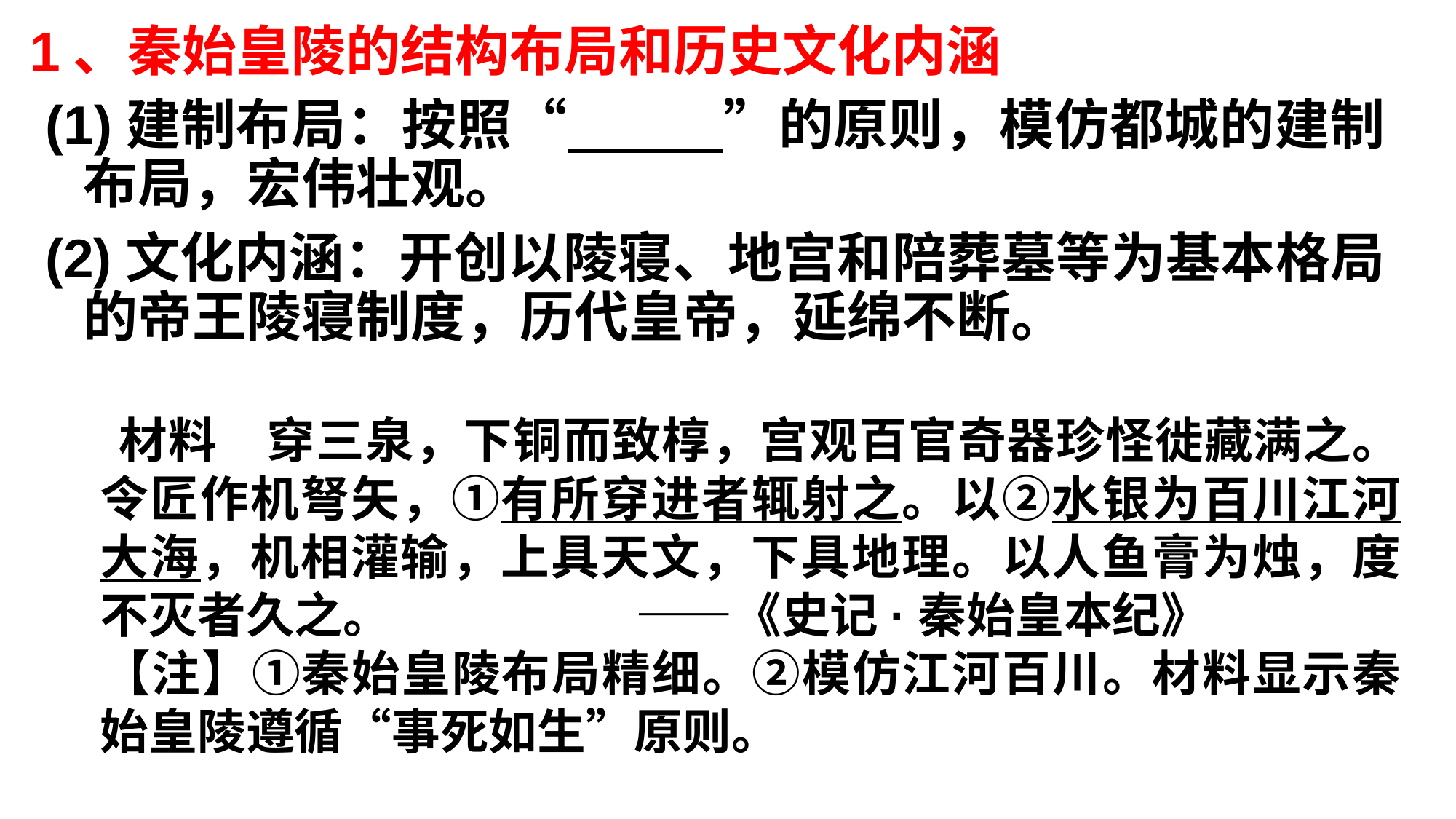

1、秦始皇陵的结构布局和历史文化内涵
 (1)建制布局：按照“            ”的原则，模仿都城的建制布局，宏伟壮观。
 (2)文化内涵：开创以陵寝、地宫和陪葬墓等为基本格局的帝王陵寝制度，历代皇帝，延绵不断。
     材料　穿三泉，下铜而致椁，宫观百官奇器珍怪徙藏满之。令匠作机弩矢，①有所穿进者辄射之。以②水银为百川江河大海，机相灌输，上具天文，下具地理。以人鱼膏为烛，度不灭者久之。                      ——《史记·秦始皇本纪》
	【注】①秦始皇陵布局精细。②模仿江河百川。材料显示秦始皇陵遵循“事死如生”原则。